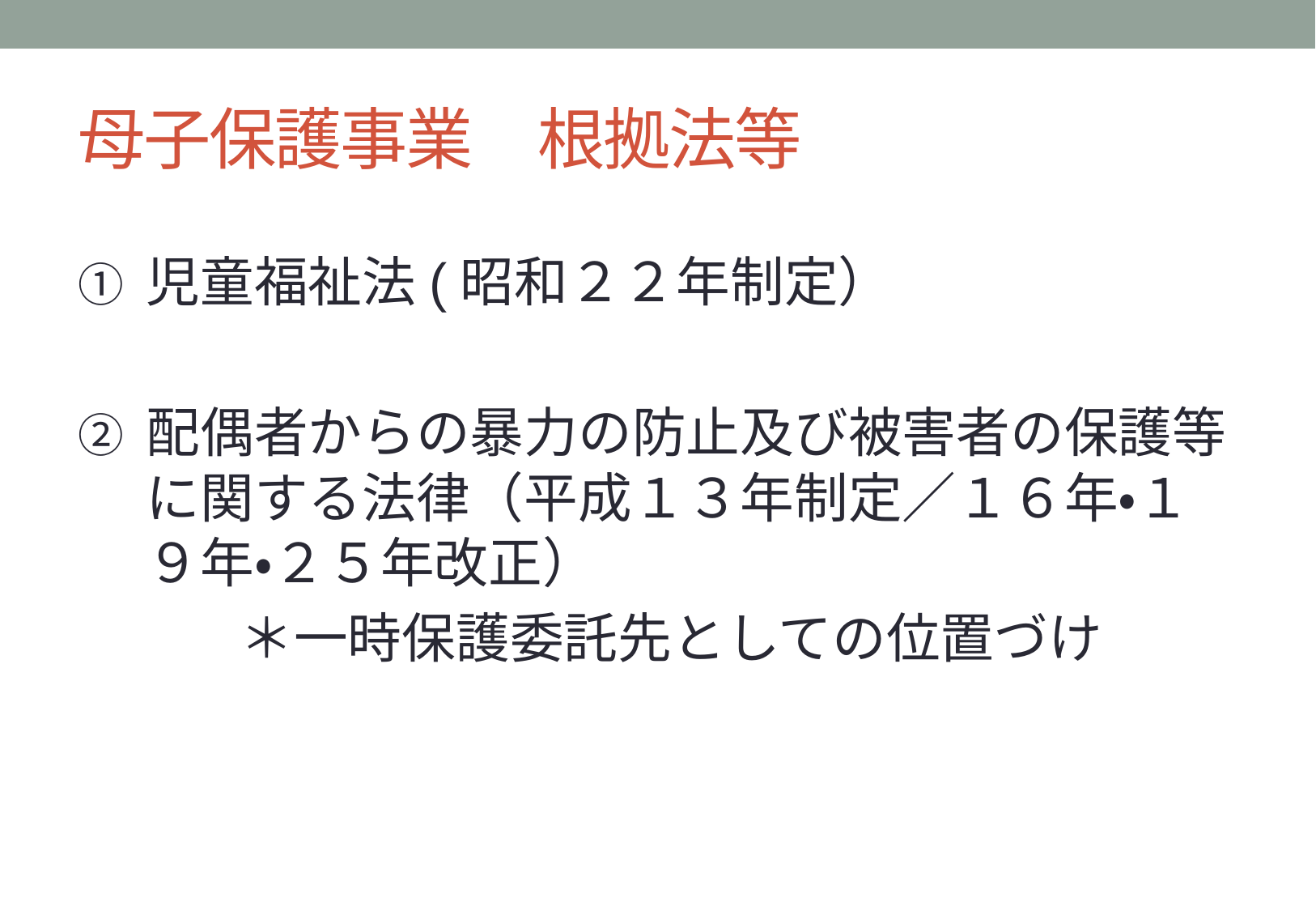

# 母子保護事業　根拠法等
児童福祉法(昭和２２年制定）

配偶者からの暴力の防止及び被害者の保護等に関する法律（平成１３年制定／１６年・１９年・２５年改正）
　　　＊一時保護委託先としての位置づけ